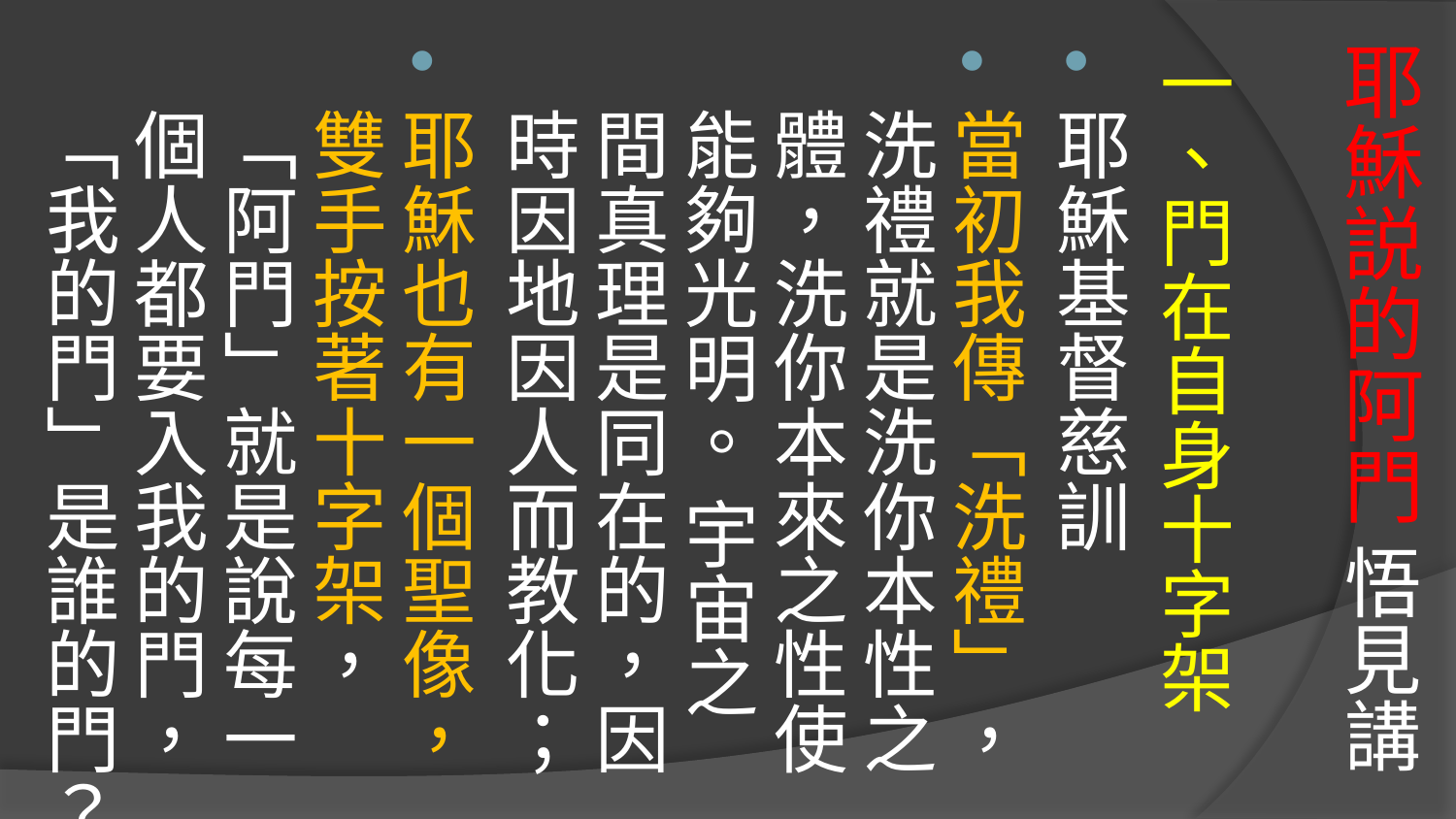

# 耶穌説的阿門 悟見講
一、門在自身十字架
耶穌基督慈訓
當初我傳「洗禮」，洗禮就是洗你本性之體，洗你本來之性使能夠光明。 宇宙之間真理是同在的，因時因地因人而教化；
耶穌也有一個聖像，雙手按著十字架，「阿門」就是說每一個人都要入我的門，「我的門」是誰的門？